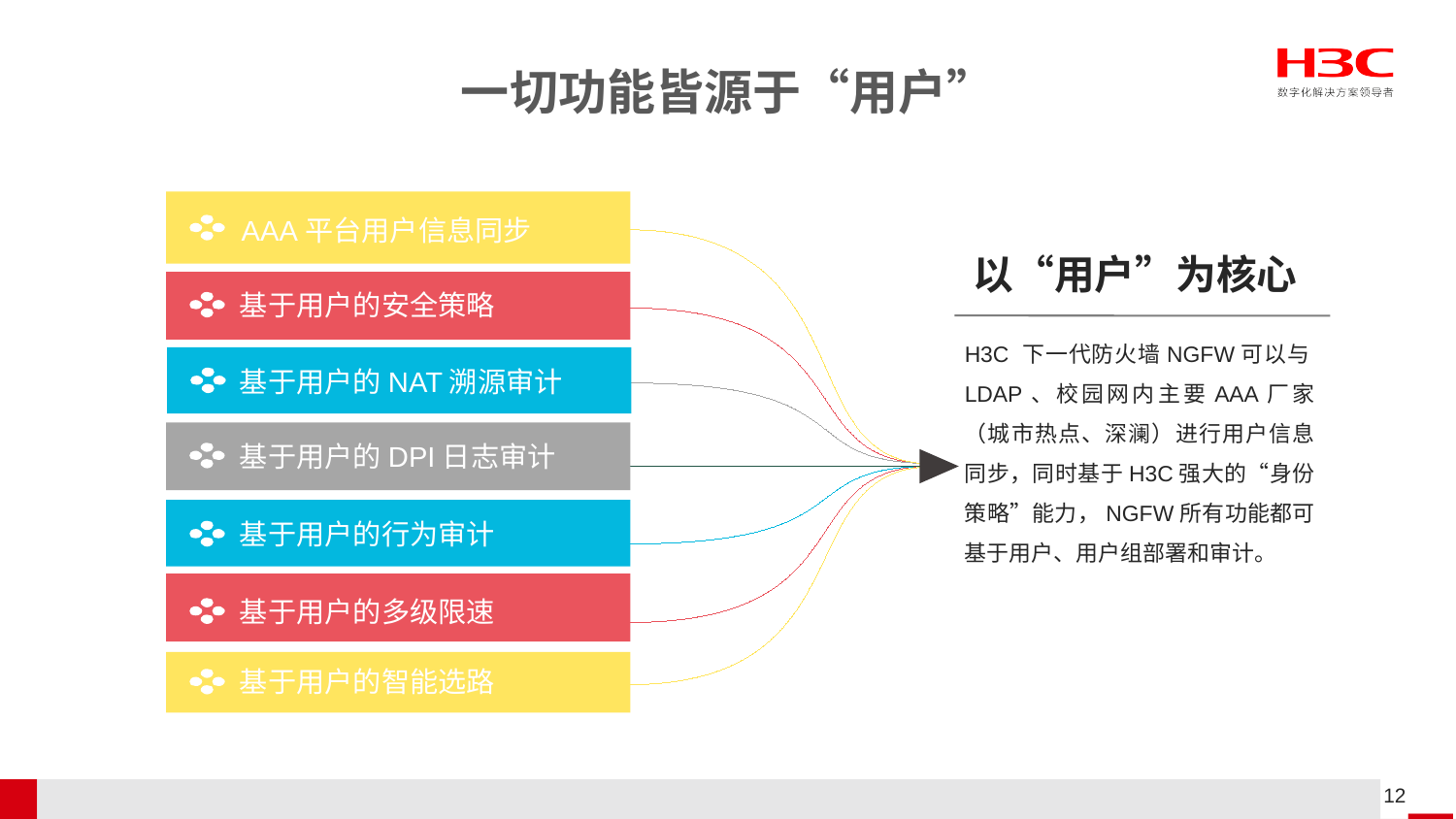

一切功能皆源于“用户”

AAA平台用户信息同步

以“用户”为核心

基于用户的安全策略

H3C 下一代防火墙NGFW可以与LDAP、校园网内主要AAA厂家（城市热点、深澜）进行用户信息同步，同时基于H3C强大的“身份策略”能力，NGFW所有功能都可基于用户、用户组部署和审计。

基于用户的NAT溯源审计

基于用户的DPI日志审计

基于用户的行为审计

基于用户的多级限速

基于用户的智能选路